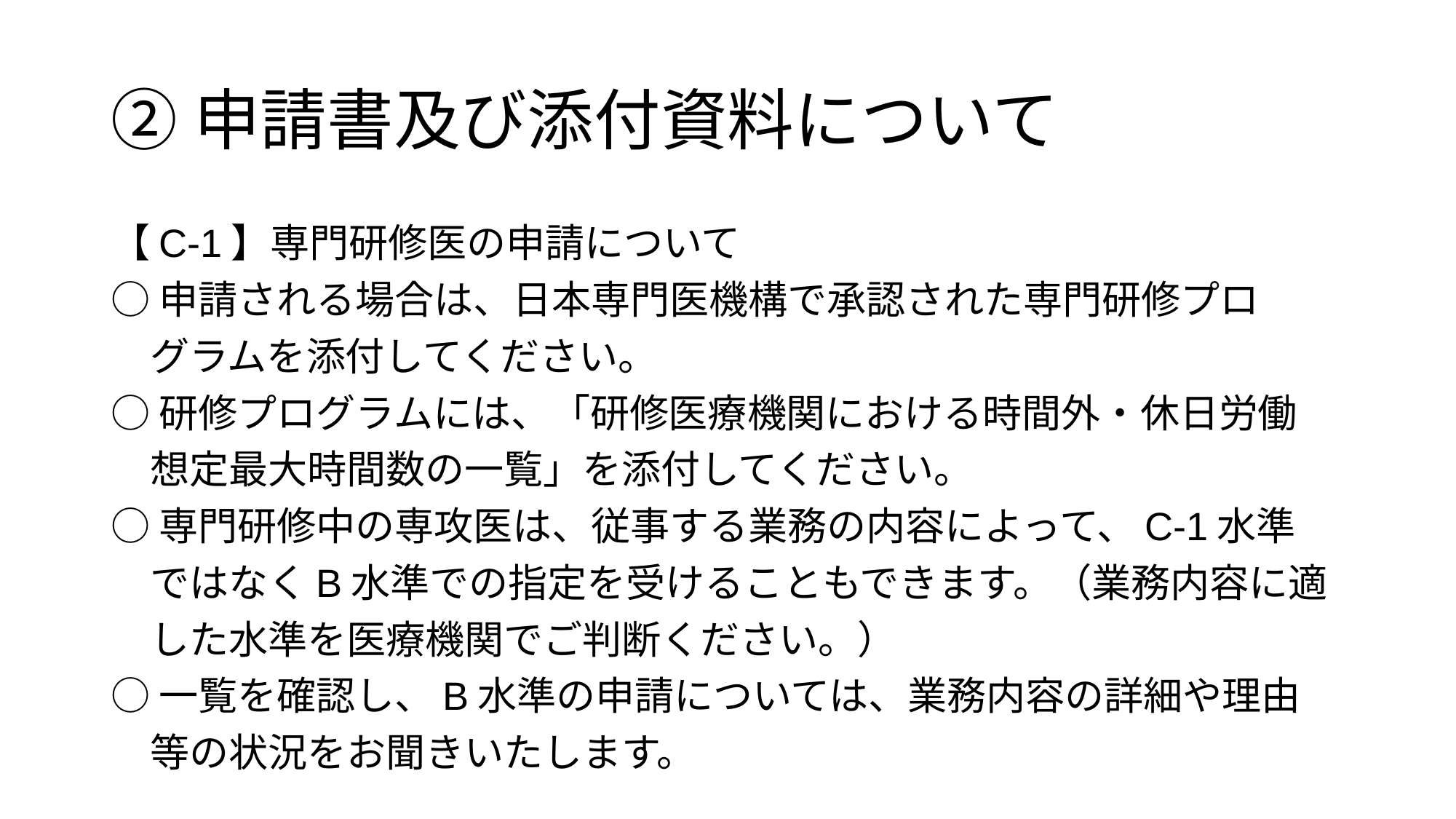

# ②申請書及び添付資料について
【C-1】専門研修医の申請について
○申請される場合は、日本専門医機構で承認された専門研修プロ
　グラムを添付してください。
○研修プログラムには、「研修医療機関における時間外・休日労働
　想定最大時間数の一覧」を添付してください。
○専門研修中の専攻医は、従事する業務の内容によって、C-1水準
　ではなくB水準での指定を受けることもできます。（業務内容に適
　した水準を医療機関でご判断ください。）
○一覧を確認し、B水準の申請については、業務内容の詳細や理由
　等の状況をお聞きいたします。